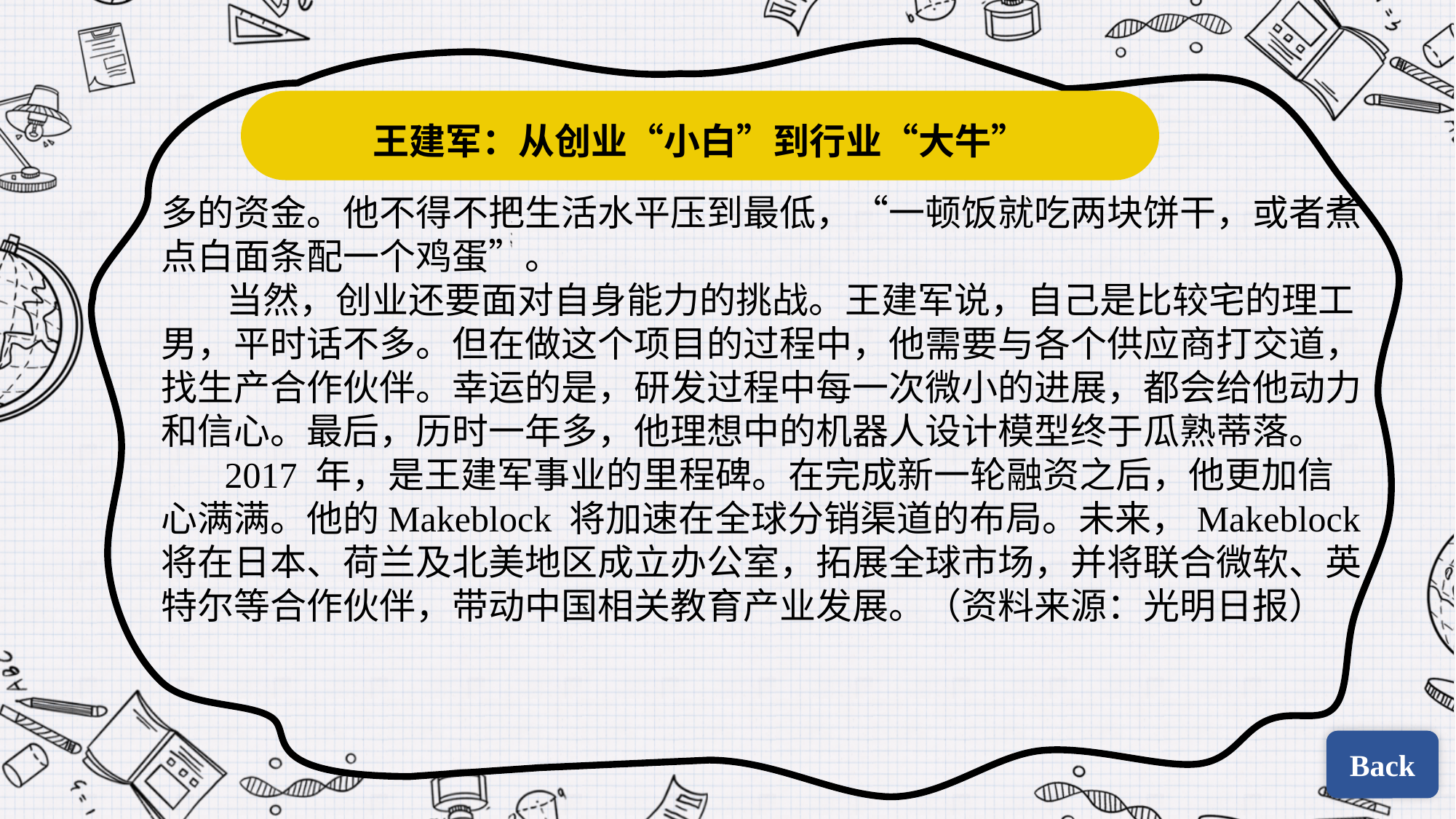

王建军：从创业“小白”到行业“大牛”
多的资金。他不得不把生活水平压到最低，“一顿饭就吃两块饼干，或者煮点白面条配一个鸡蛋”。
       当然，创业还要面对自身能力的挑战。王建军说，自己是比较宅的理工男，平时话不多。但在做这个项目的过程中，他需要与各个供应商打交道，找生产合作伙伴。幸运的是，研发过程中每一次微小的进展，都会给他动力和信心。最后，历时一年多，他理想中的机器人设计模型终于瓜熟蒂落。
       2017 年，是王建军事业的里程碑。在完成新一轮融资之后，他更加信心满满。他的Makeblock 将加速在全球分销渠道的布局。未来，Makeblock 将在日本、荷兰及北美地区成立办公室，拓展全球市场，并将联合微软、英特尔等合作伙伴，带动中国相关教育产业发展。（资料来源：光明日报）

Back